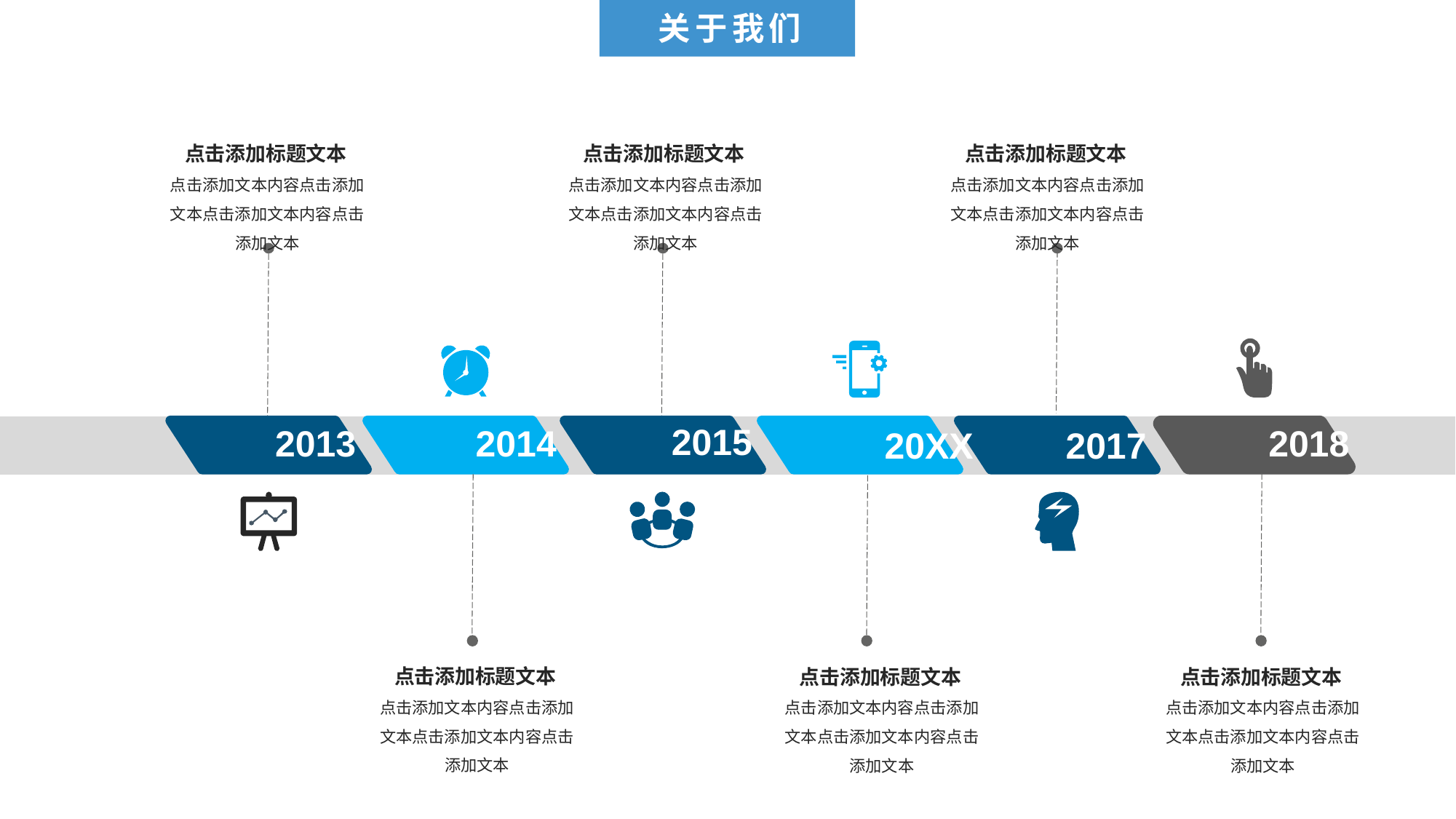

关于我们
点击添加标题文本
点击添加标题文本
点击添加标题文本
点击添加文本内容点击添加文本点击添加文本内容点击添加文本
点击添加文本内容点击添加文本点击添加文本内容点击添加文本
点击添加文本内容点击添加文本点击添加文本内容点击添加文本

2015
2013
2014
2018

2017
20XX

点击添加标题文本
点击添加标题文本
点击添加标题文本
点击添加文本内容点击添加文本点击添加文本内容点击添加文本
点击添加文本内容点击添加文本点击添加文本内容点击添加文本
点击添加文本内容点击添加文本点击添加文本内容点击添加文本